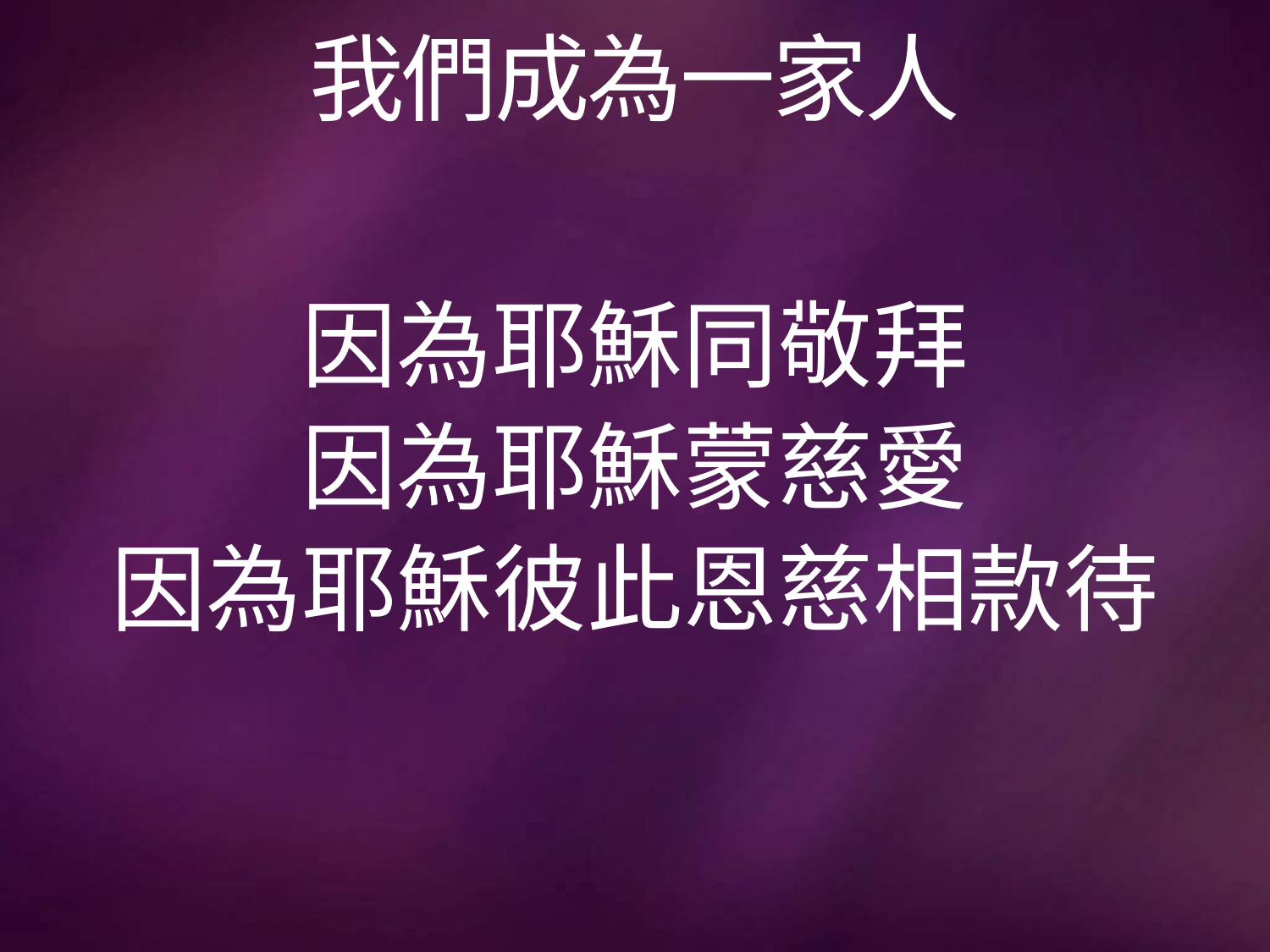

# 我們成為一家人
因為耶穌同敬拜
因為耶穌蒙慈愛
因為耶穌彼此恩慈相款待